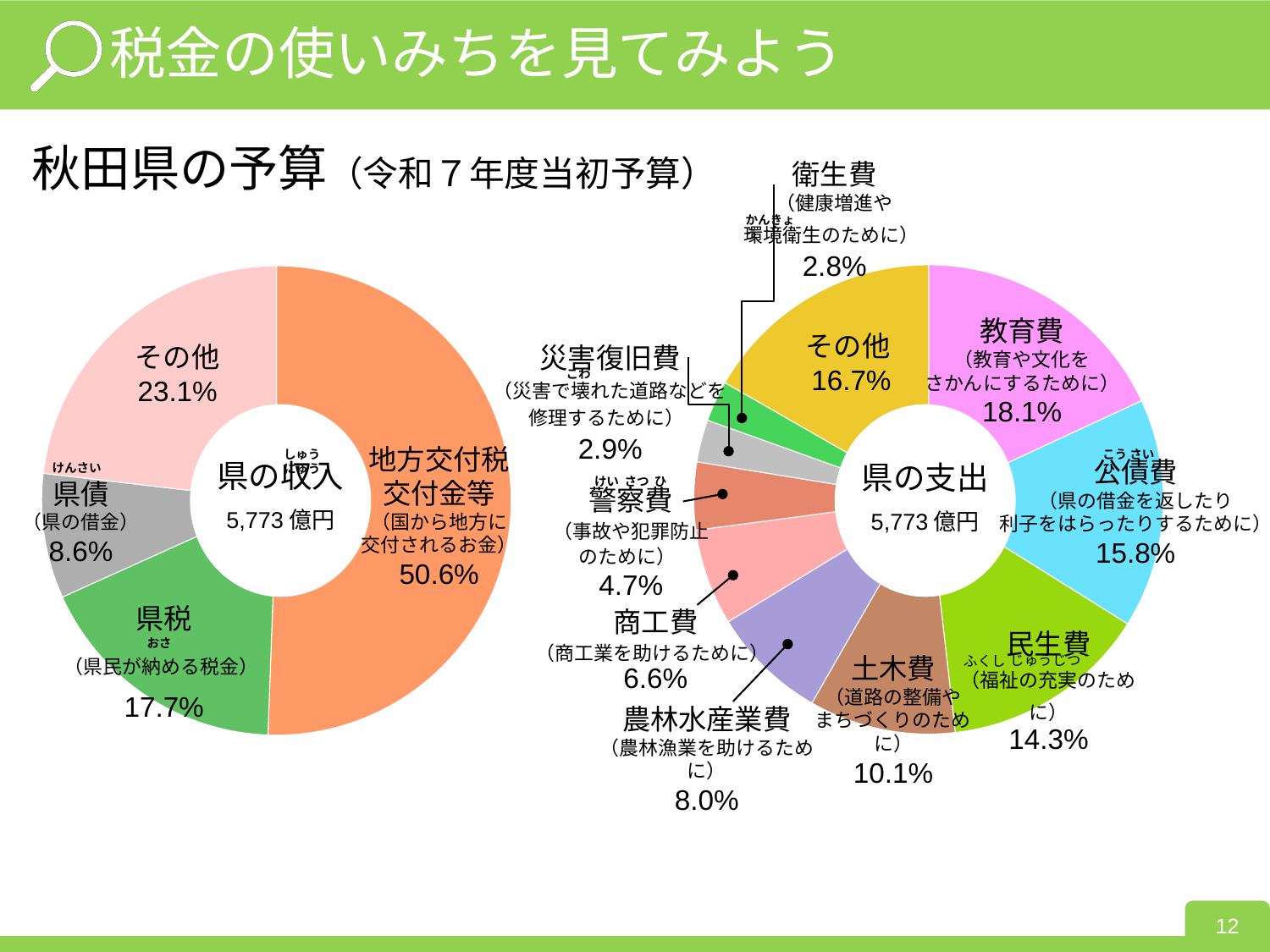

税金の使いみちを見てみよう
秋田県の予算（令和７年度当初予算）
衛生費
（健康増進や
環境衛生のために）
2.8%
かんきょう

### Chart

| Category |  |
|---|---|

### Chart

| Category |  |
|---|---|
教育費
（教育や文化を
さかんにするために）
18.1%
その他
23.1%

県の収入
5,773億円

県の支出
5,773億円
地方交付税
交付金等
（国から地方に
交付されるお金）
50.6%
公債費
（県の借金を返したり
利子をはらったりするために）
15.8%
県税
（県民が納める税金）
17.7%
商工費
（商工業を助けるために）
6.6%
民生費
（福祉の充実のために）
14.3%
土木費
（道路の整備や
まちづくりのために）
10.1%
じゅうじつ
ふくし
農林水産業費
（農林漁業を助けるために）
8.0%
その他
16.7%
災害復旧費
（災害で壊れた道路などを
修理するために）
2.9%
こわ
こう さい ひ
しゅうにゅう
けんさい
けい  さつ  ひ
県債
（県の借金）
8.6%
警察費
（事故や犯罪防止
のために）
4.7%
おさ
12